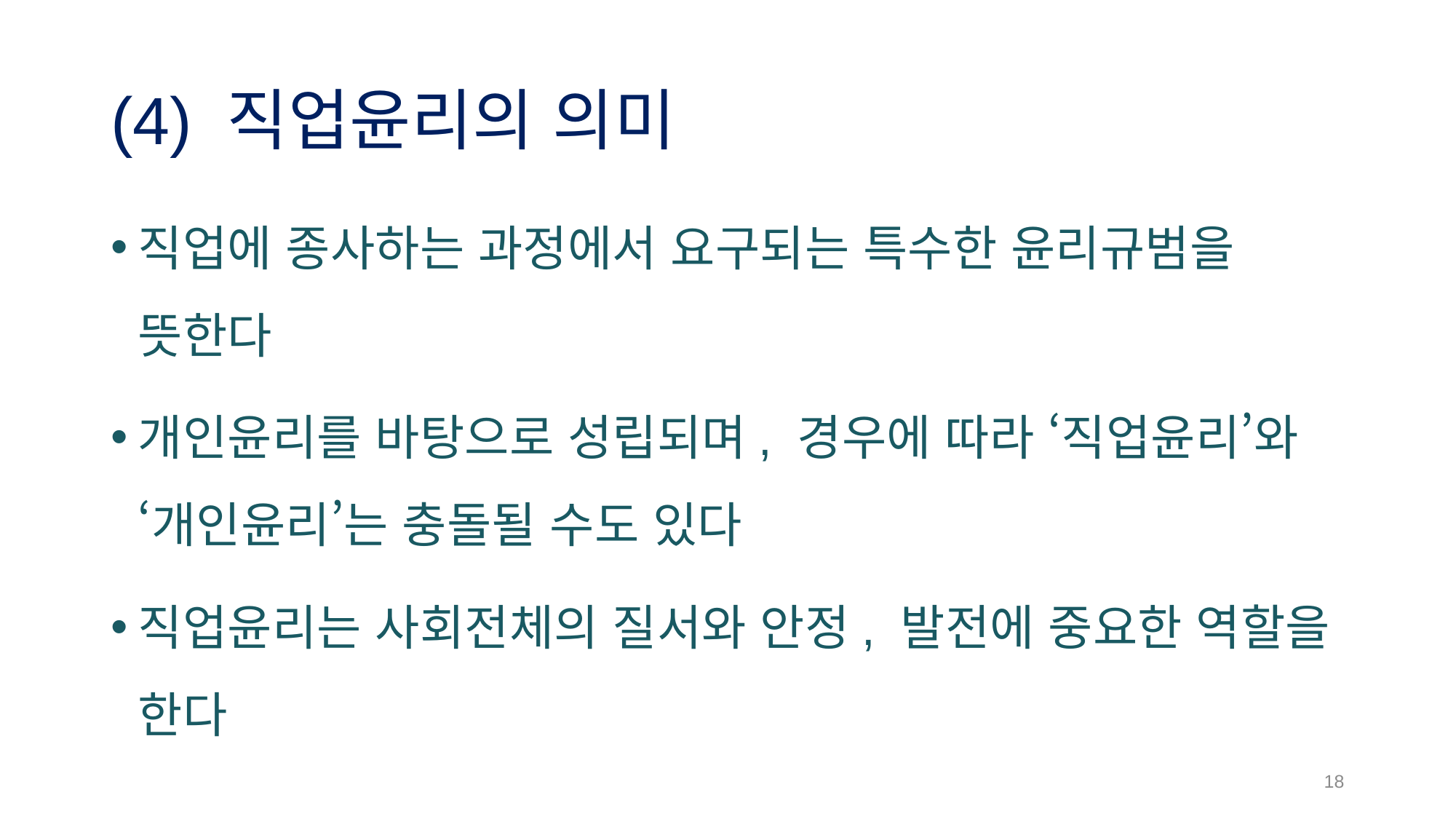

# (4) 직업윤리의 의미
직업에 종사하는 과정에서 요구되는 특수한 윤리규범을 뜻한다
개인윤리를 바탕으로 성립되며, 경우에 따라 ‘직업윤리’와 ‘개인윤리’는 충돌될 수도 있다
직업윤리는 사회전체의 질서와 안정, 발전에 중요한 역할을 한다
18